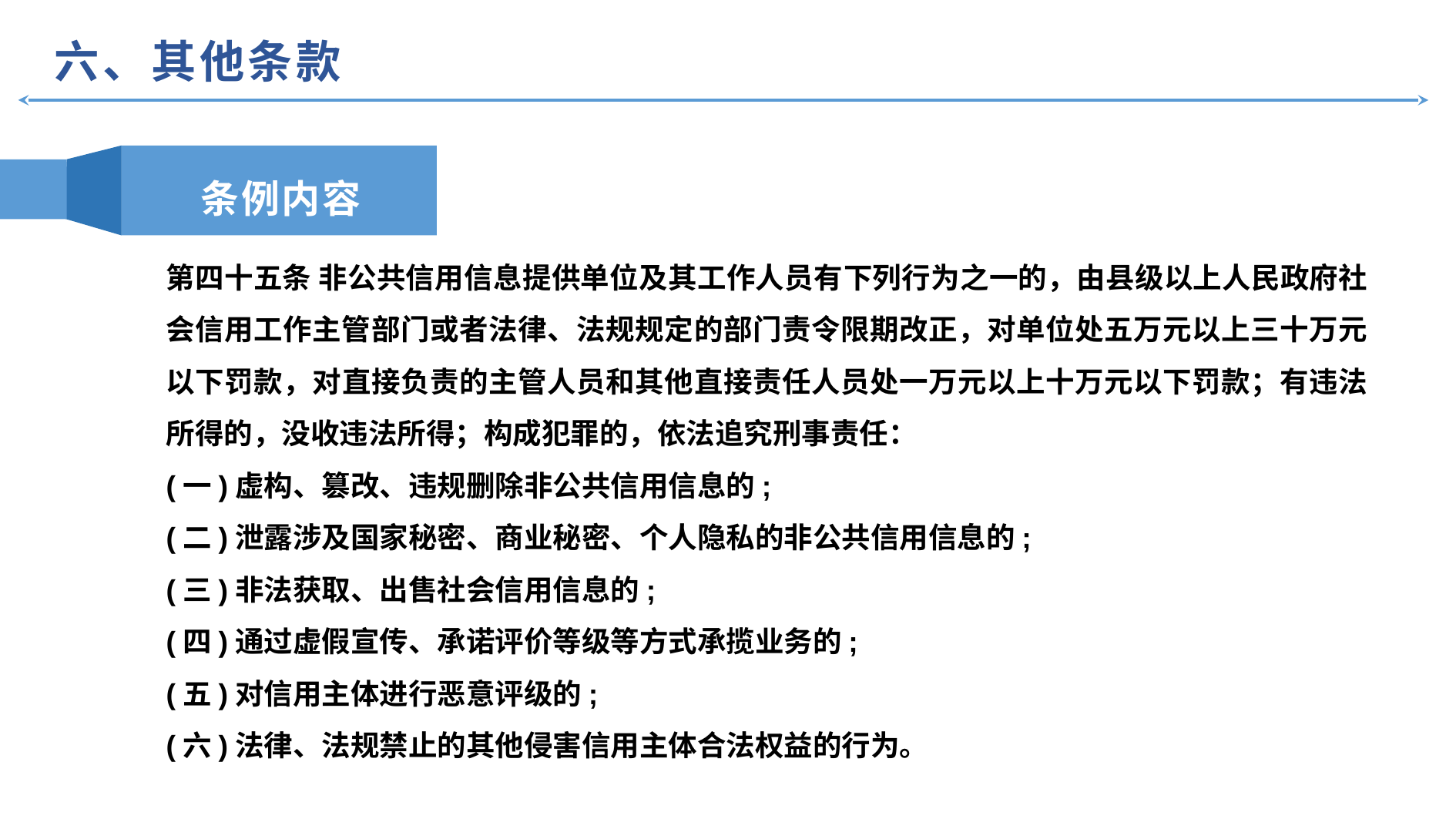

六、其他条款

条例内容
第四十五条 非公共信用信息提供单位及其工作人员有下列行为之一的，由县级以上人民政府社会信用工作主管部门或者法律、法规规定的部门责令限期改正，对单位处五万元以上三十万元以下罚款，对直接负责的主管人员和其他直接责任人员处一万元以上十万元以下罚款；有违法所得的，没收违法所得；构成犯罪的，依法追究刑事责任：
(一)虚构、篡改、违规删除非公共信用信息的;
(二)泄露涉及国家秘密、商业秘密、个人隐私的非公共信用信息的;
(三)非法获取、出售社会信用信息的;
(四)通过虚假宣传、承诺评价等级等方式承揽业务的;
(五)对信用主体进行恶意评级的;
(六)法律、法规禁止的其他侵害信用主体合法权益的行为。